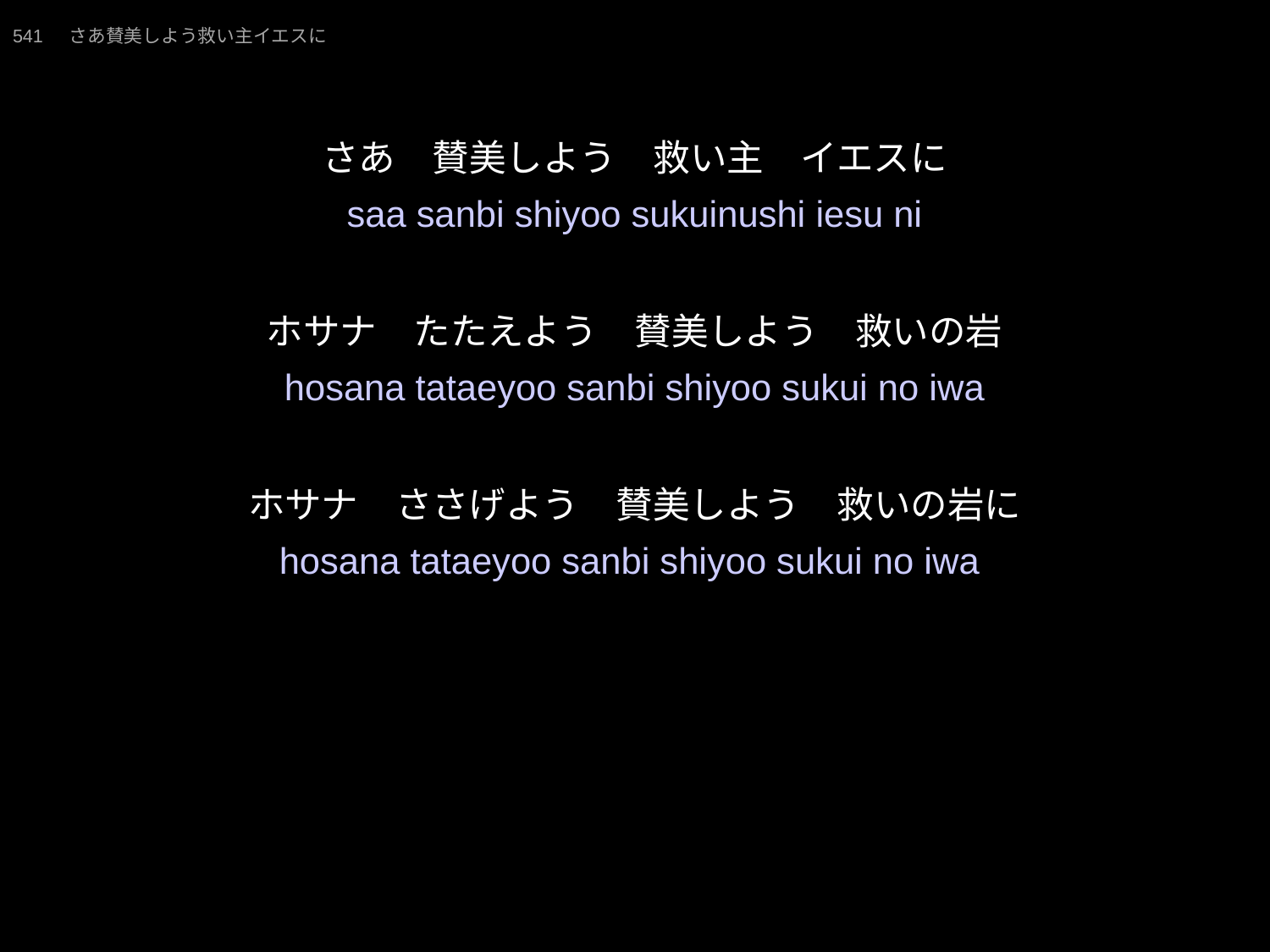

20211010.ppt
さあさんびしようすくいぬしいえすに
★W
541　さあ賛美しよう救い主イエスに
★
さあ　賛美しよう　救い主　イエスに

ホサナ　たたえよう　賛美しよう　救いの岩

ホサナ　ささげよう　賛美しよう　救いの岩に

saa sanbi shiyoo sukuinushi iesu ni

hosana tataeyoo sanbi shiyoo sukui no iwa

hosana tataeyoo sanbi shiyoo sukui no iwa